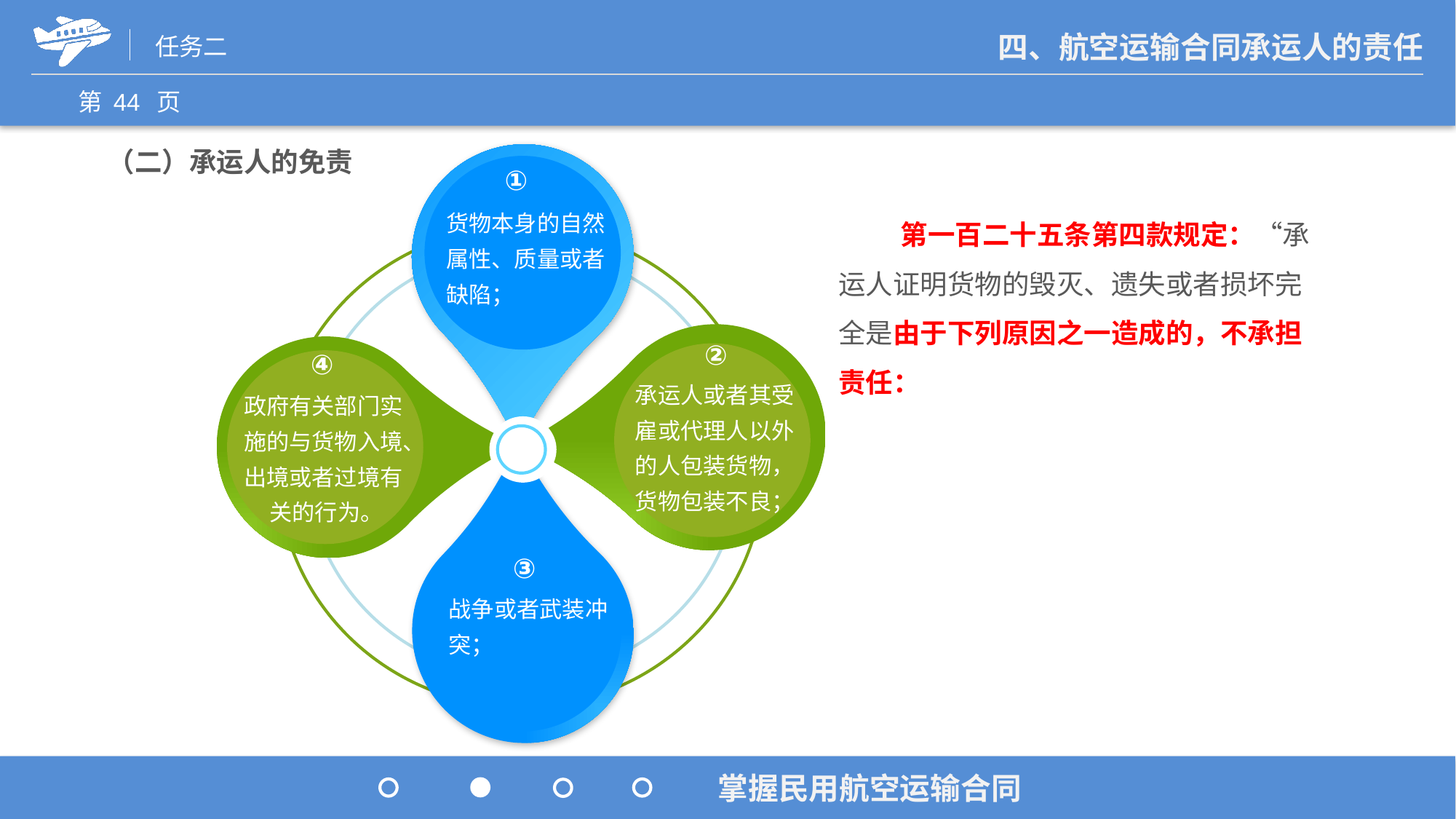

（二）承运人的免责

①
货物本身的自然属性、质量或者缺陷；

②

④

承运人或者其受雇或代理人以外的人包装货物，货物包装不良；
政府有关部门实施的与货物入境、出境或者过境有
    关的行为。

③
战争或者武装冲突；
         第一百二十五条第四款规定：“承运人证明货物的毁灭、遗失或者损坏完全是由于下列原因之一造成的，不承担责任：